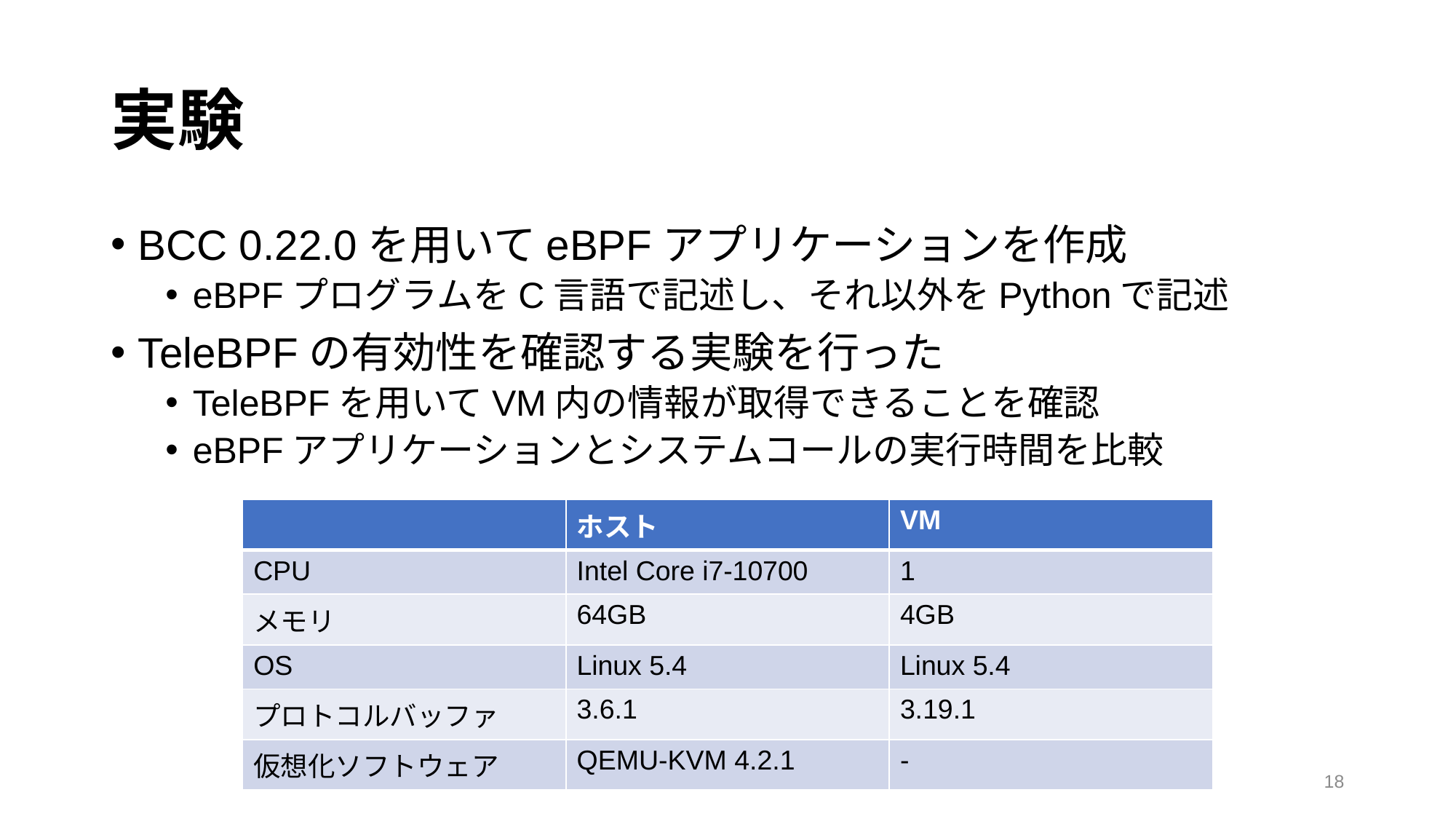

# 実験
BCC 0.22.0を用いてeBPFアプリケーションを作成
eBPFプログラムをC言語で記述し、それ以外をPythonで記述
TeleBPFの有効性を確認する実験を行った
TeleBPFを用いてVM内の情報が取得できることを確認
eBPFアプリケーションとシステムコールの実行時間を比較
|  | ホスト | VM |
| --- | --- | --- |
| CPU | Intel Core i7-10700 | 1 |
| メモリ | 64GB | 4GB |
| OS | Linux 5.4 | Linux 5.4 |
| プロトコルバッファ | 3.6.1 | 3.19.1 |
| 仮想化ソフトウェア | QEMU-KVM 4.2.1 | - |
18